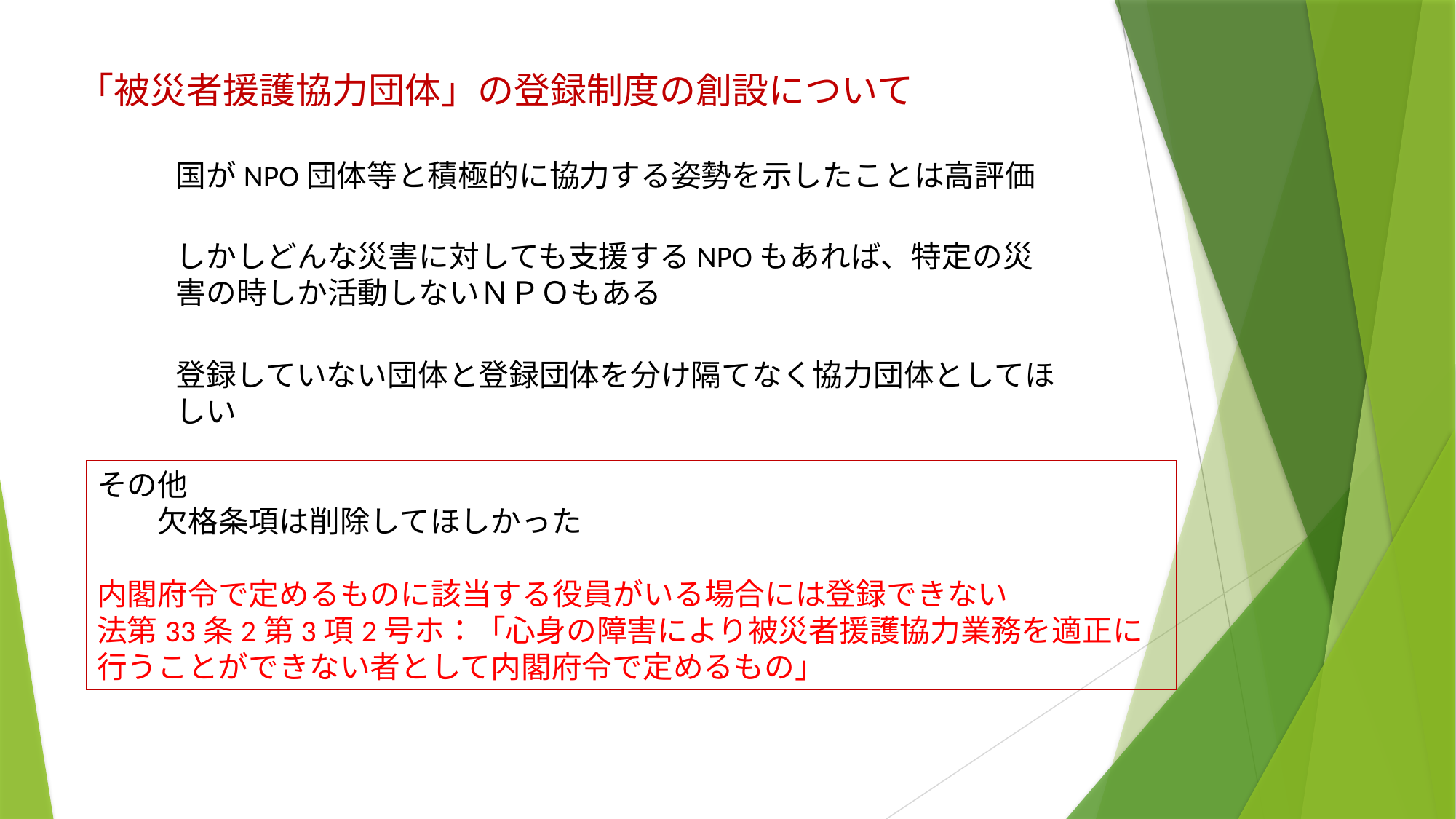

「被災者援護協力団体」の登録制度の創設について
国がNPO団体等と積極的に協力する姿勢を示したことは高評価
しかしどんな災害に対しても支援するNPOもあれば、特定の災害の時しか活動しないＮＰＯもある
登録していない団体と登録団体を分け隔てなく協力団体としてほしい
その他
　　欠格条項は削除してほしかった

内閣府令で定めるものに該当する役員がいる場合には登録できない
法第33条2第3項2号ホ：「心身の障害により被災者援護協力業務を適正に行うことができない者として内閣府令で定めるもの」